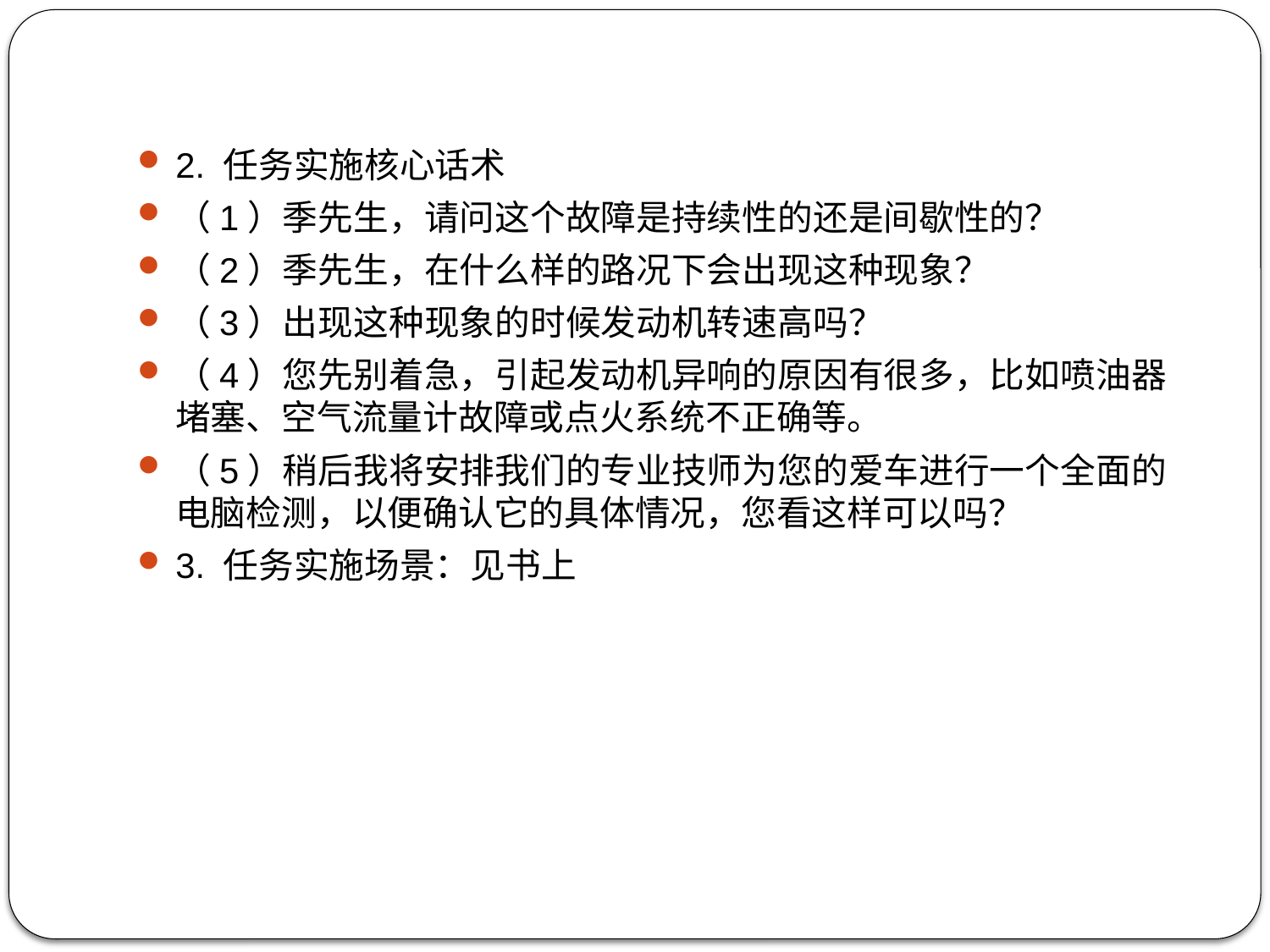

2. 任务实施核心话术
（1）季先生，请问这个故障是持续性的还是间歇性的？
（2）季先生，在什么样的路况下会出现这种现象？
（3）出现这种现象的时候发动机转速高吗？
（4）您先别着急，引起发动机异响的原因有很多，比如喷油器堵塞、空气流量计故障或点火系统不正确等。
（5）稍后我将安排我们的专业技师为您的爱车进行一个全面的电脑检测，以便确认它的具体情况，您看这样可以吗？
3. 任务实施场景：见书上